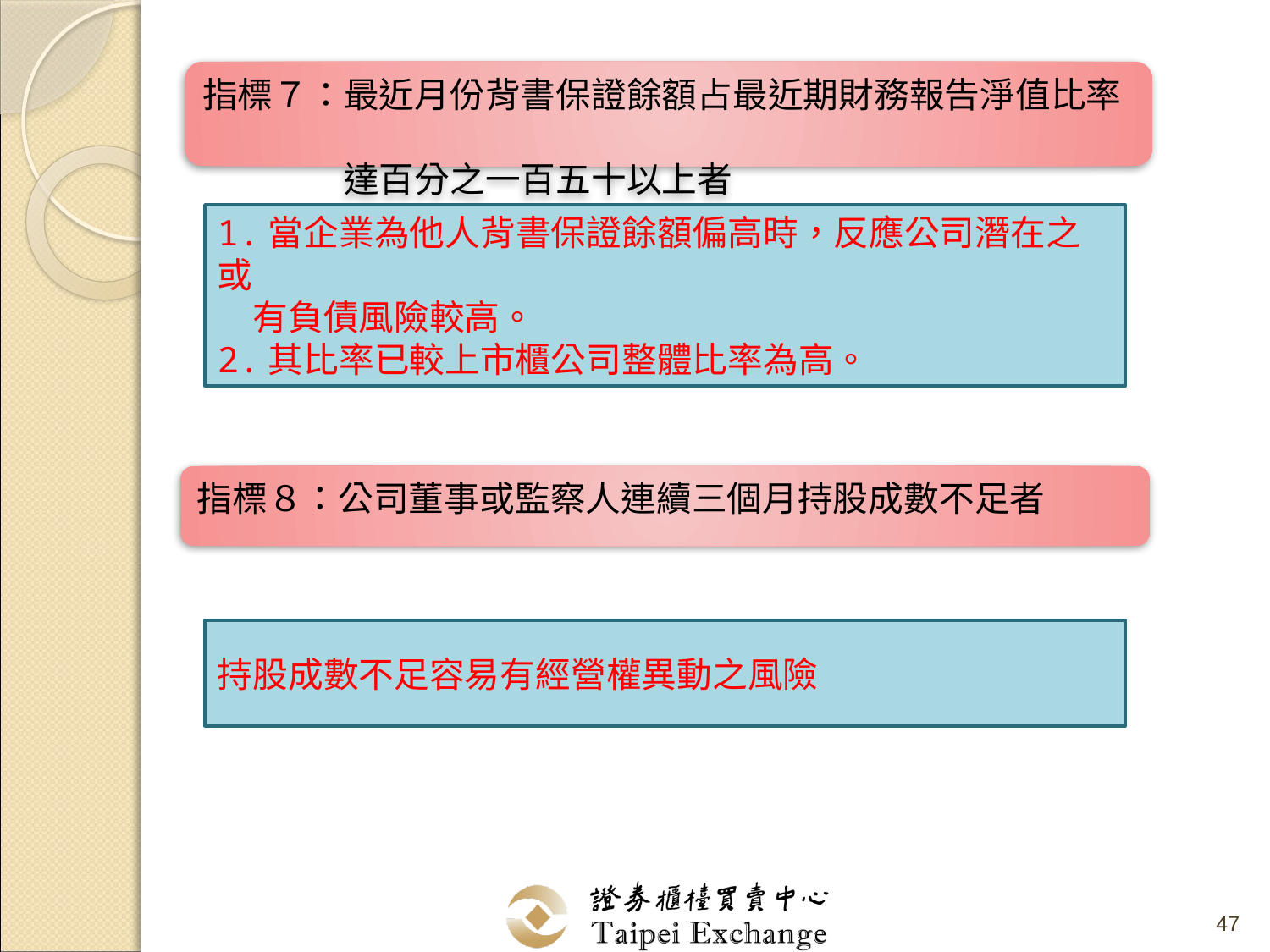

指標７：最近月份背書保證餘額占最近期財務報告淨值比率
　　　　達百分之一百五十以上者
1.當企業為他人背書保證餘額偏高時，反應公司潛在之或
　有負債風險較高。
2.其比率已較上市櫃公司整體比率為高。
指標８：公司董事或監察人連續三個月持股成數不足者

持股成數不足容易有經營權異動之風險